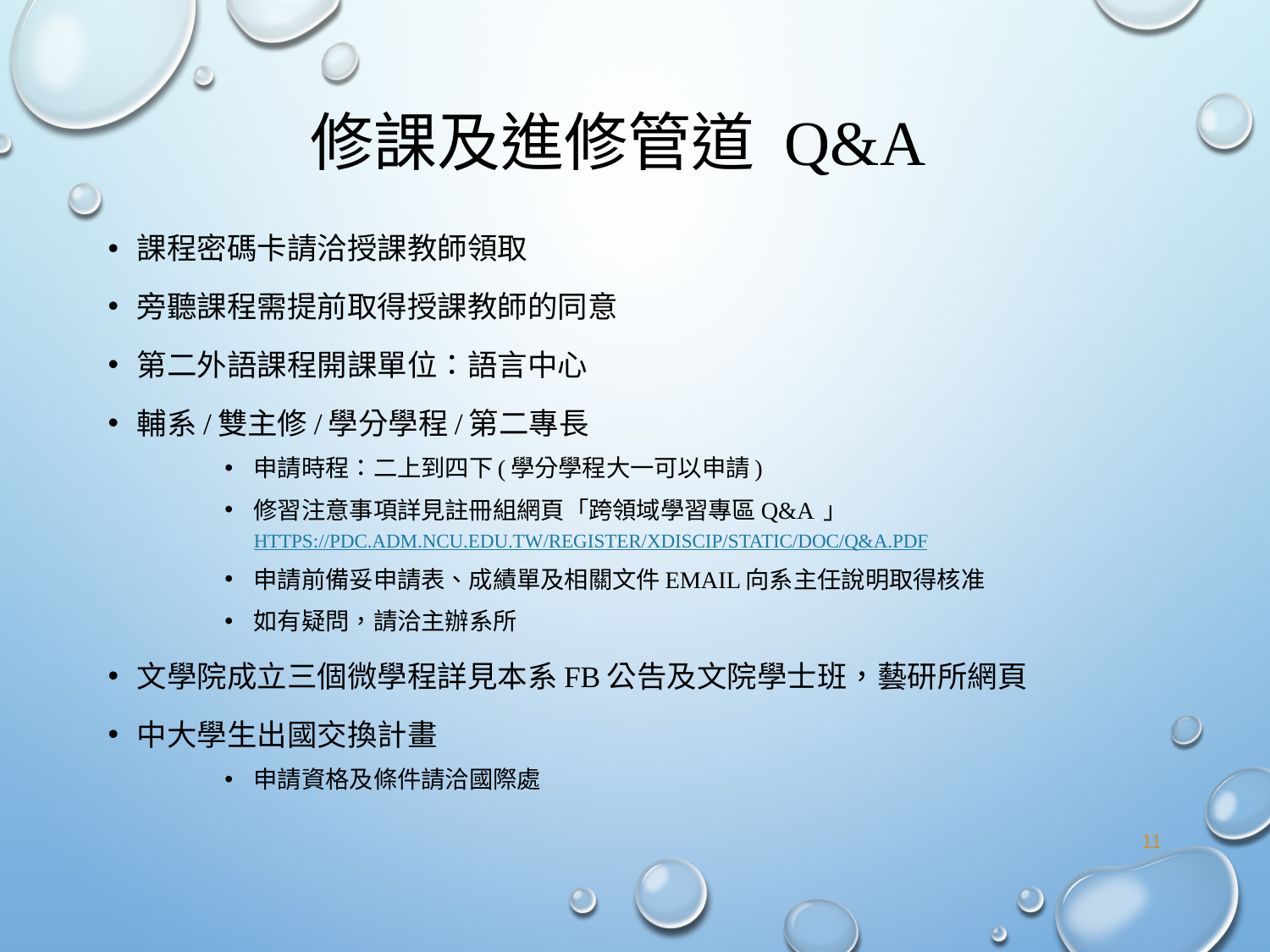

# 修課及進修管道 Q&A
課程密碼卡請洽授課教師領取
旁聽課程需提前取得授課教師的同意
第二外語課程開課單位：語言中心
輔系/雙主修/學分學程/第二專長
申請時程：二上到四下(學分學程大一可以申請)
修習注意事項詳見註冊組網頁「跨領域學習專區Q&A 」 https://pdc.adm.ncu.edu.tw/Register/xdiscip/static/doc/Q&A.pdf
申請前備妥申請表、成績單及相關文件email向系主任說明取得核准
如有疑問，請洽主辦系所
文學院成立三個微學程詳見本系FB公告及文院學士班，藝研所網頁
中大學生出國交換計畫
申請資格及條件請洽國際處
11